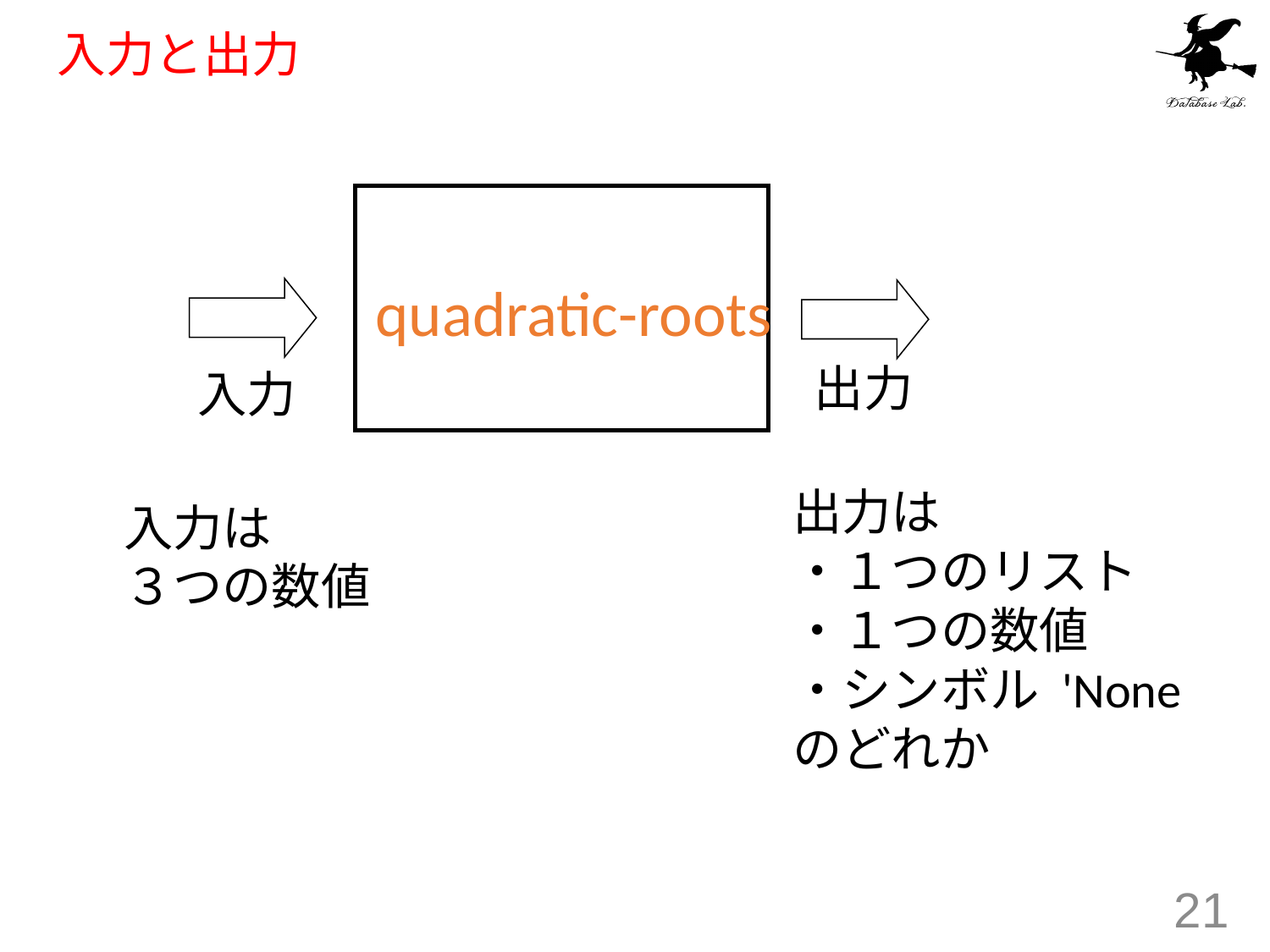

# 入力と出力

quadratic-roots

出力
入力
出力は
・１つのリスト
・１つの数値
・シンボル 'None
のどれか
入力は
３つの数値
21